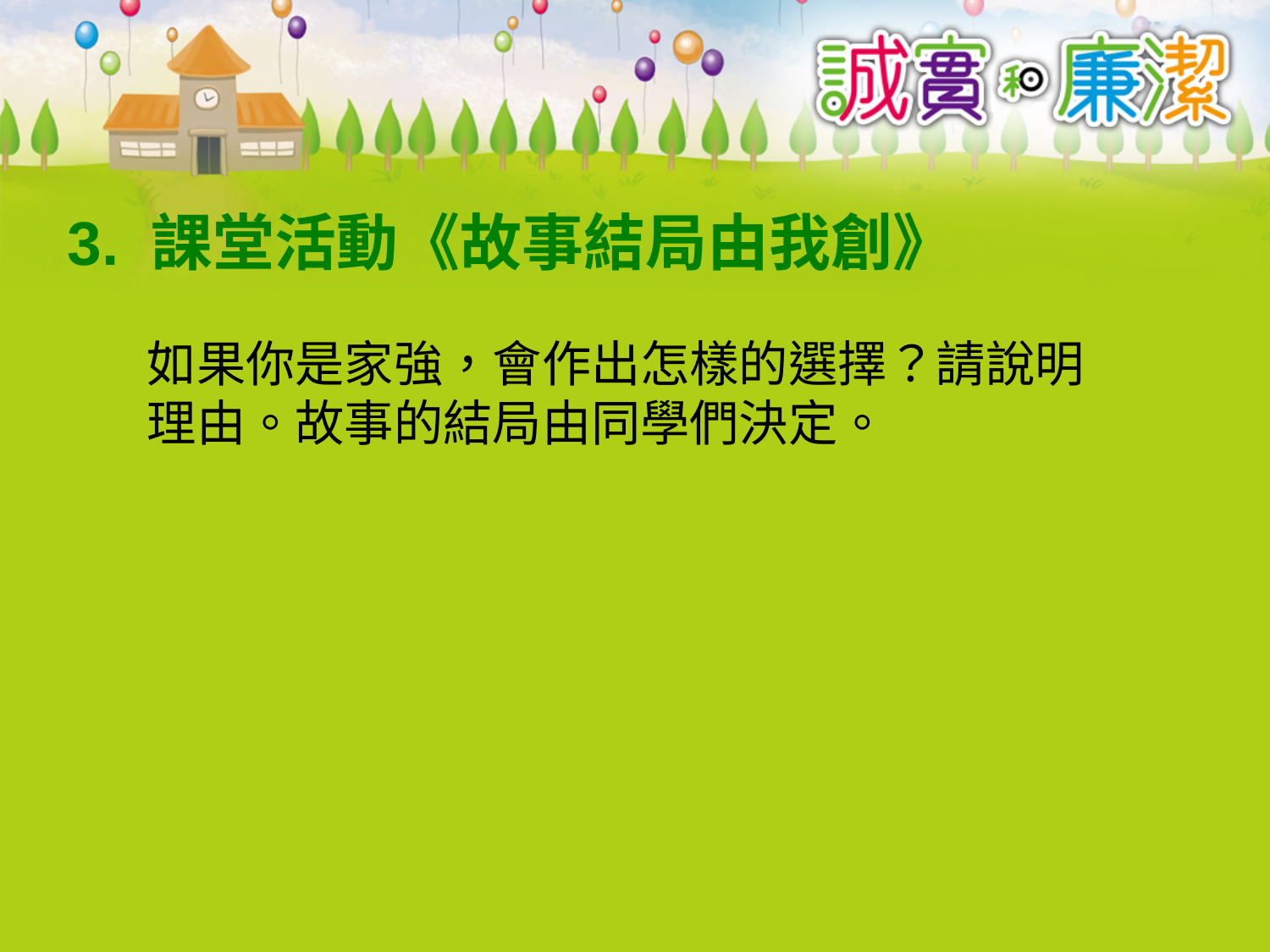

# 3. 課堂活動《故事結局由我創》
如果你是家強，會作出怎樣的選擇？請說明理由。故事的結局由同學們決定。